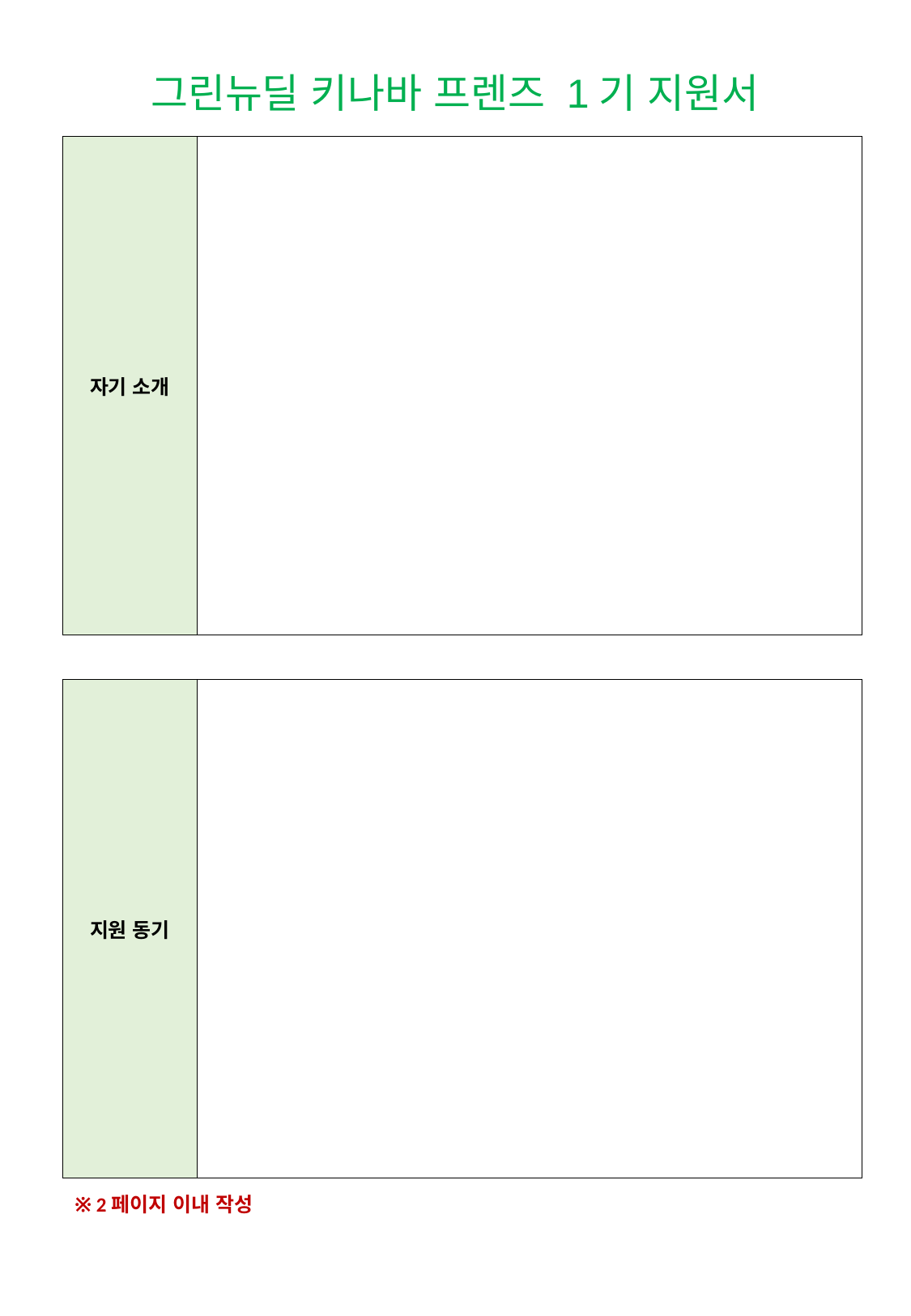

그린뉴딜 키나바 프렌즈 1기 지원서
| 자기 소개 |  |
| --- | --- |
| 지원 동기 |  |
| --- | --- |
※ 2페이지 이내 작성